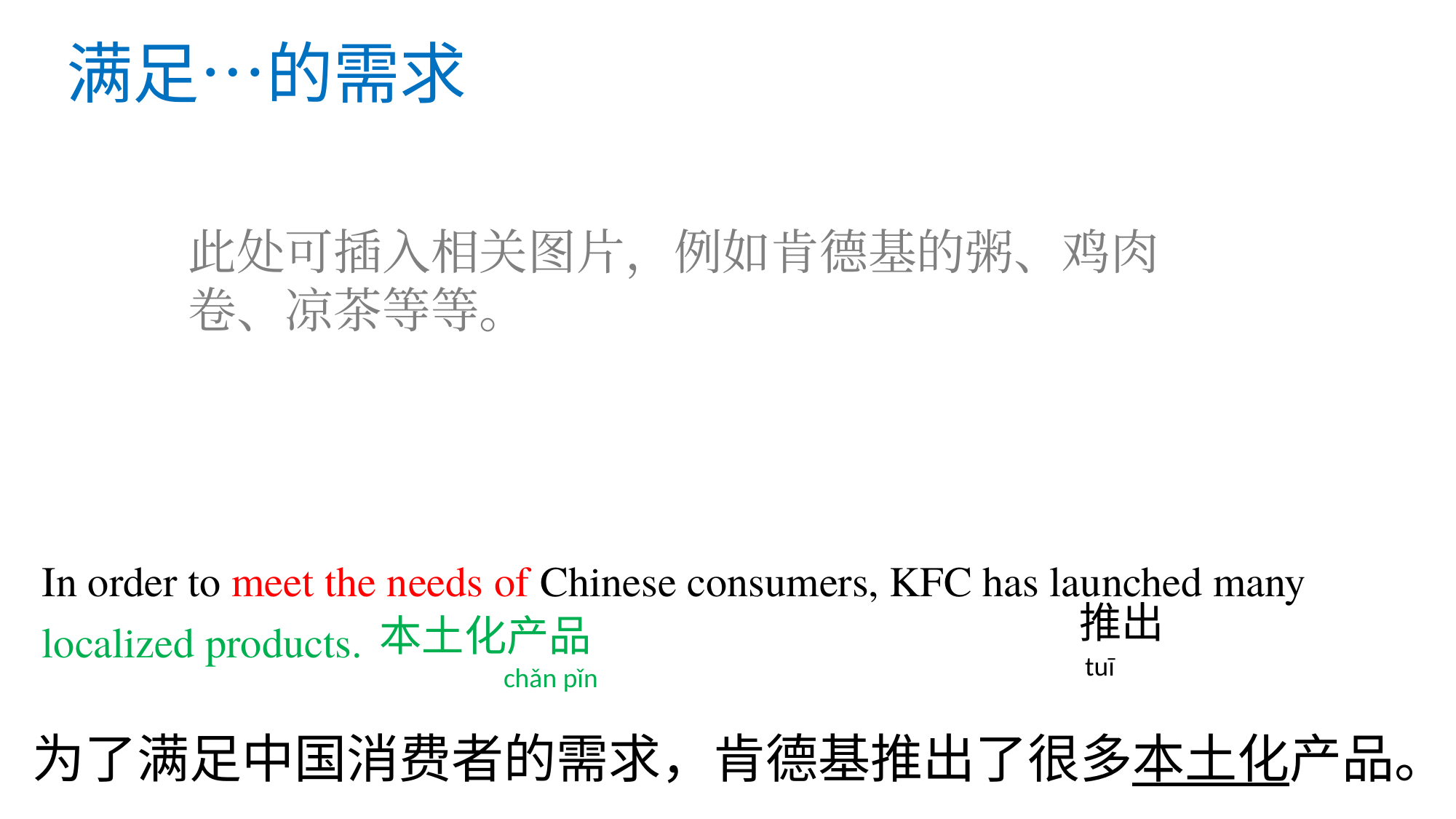

# 满足…的需求
此处可插入相关图片，例如肯德基的粥、鸡肉卷、凉茶等等。
In order to meet the needs of Chinese consumers, KFC has launched many localized products.
推出
本土化产品
tuī
chǎn pǐn
为了满足中国消费者的需求，肯德基推出了很多本土化产品。